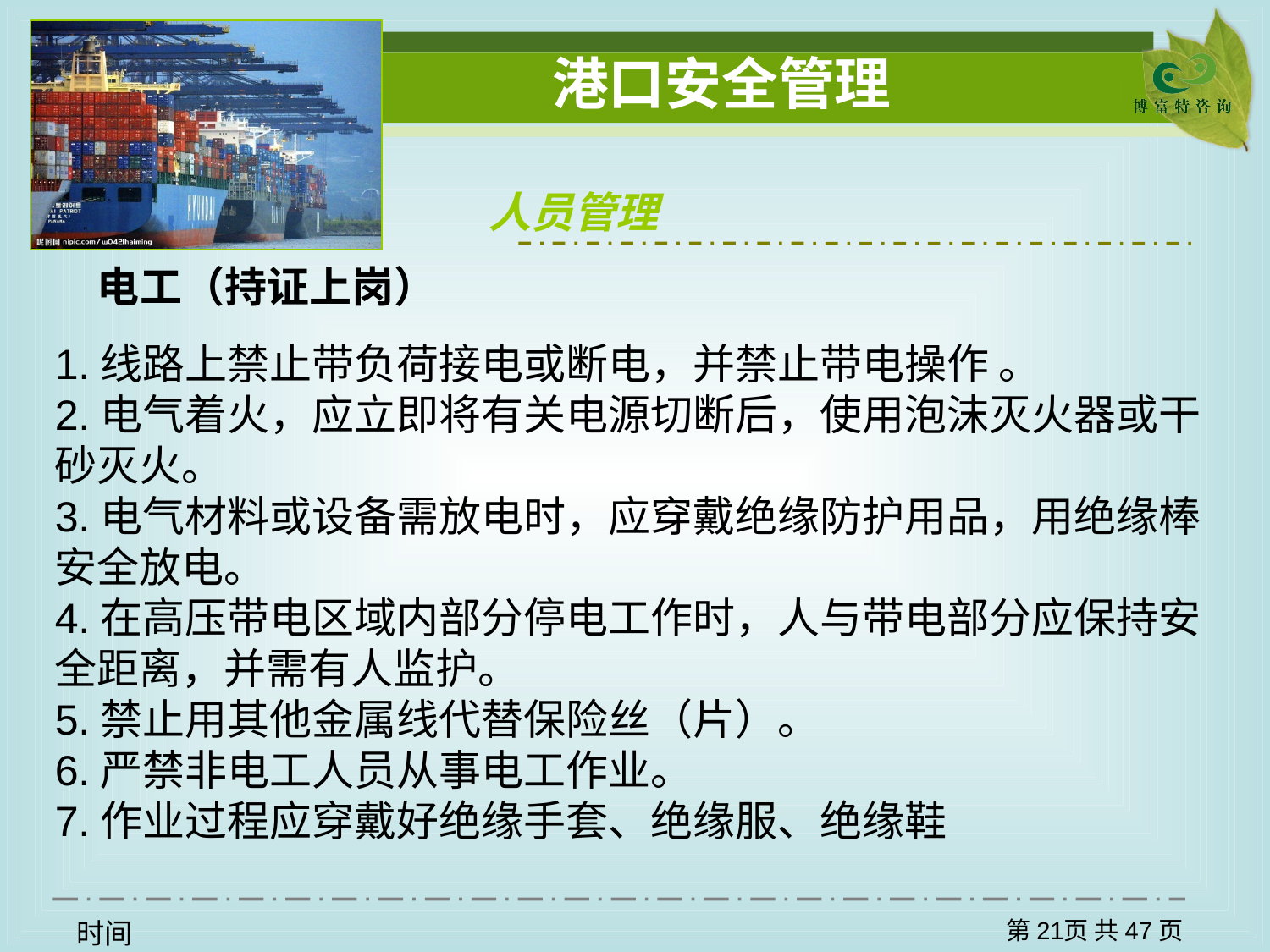

人员管理

电工（持证上岗）
1.线路上禁止带负荷接电或断电，并禁止带电操作 。
2.电气着火，应立即将有关电源切断后，使用泡沫灭火器或干砂灭火。
3.电气材料或设备需放电时，应穿戴绝缘防护用品，用绝缘棒安全放电。
4.在高压带电区域内部分停电工作时，人与带电部分应保持安全距离，并需有人监护。
5.禁止用其他金属线代替保险丝（片）。
6.严禁非电工人员从事电工作业。
7.作业过程应穿戴好绝缘手套、绝缘服、绝缘鞋

第21页 共47页
时间